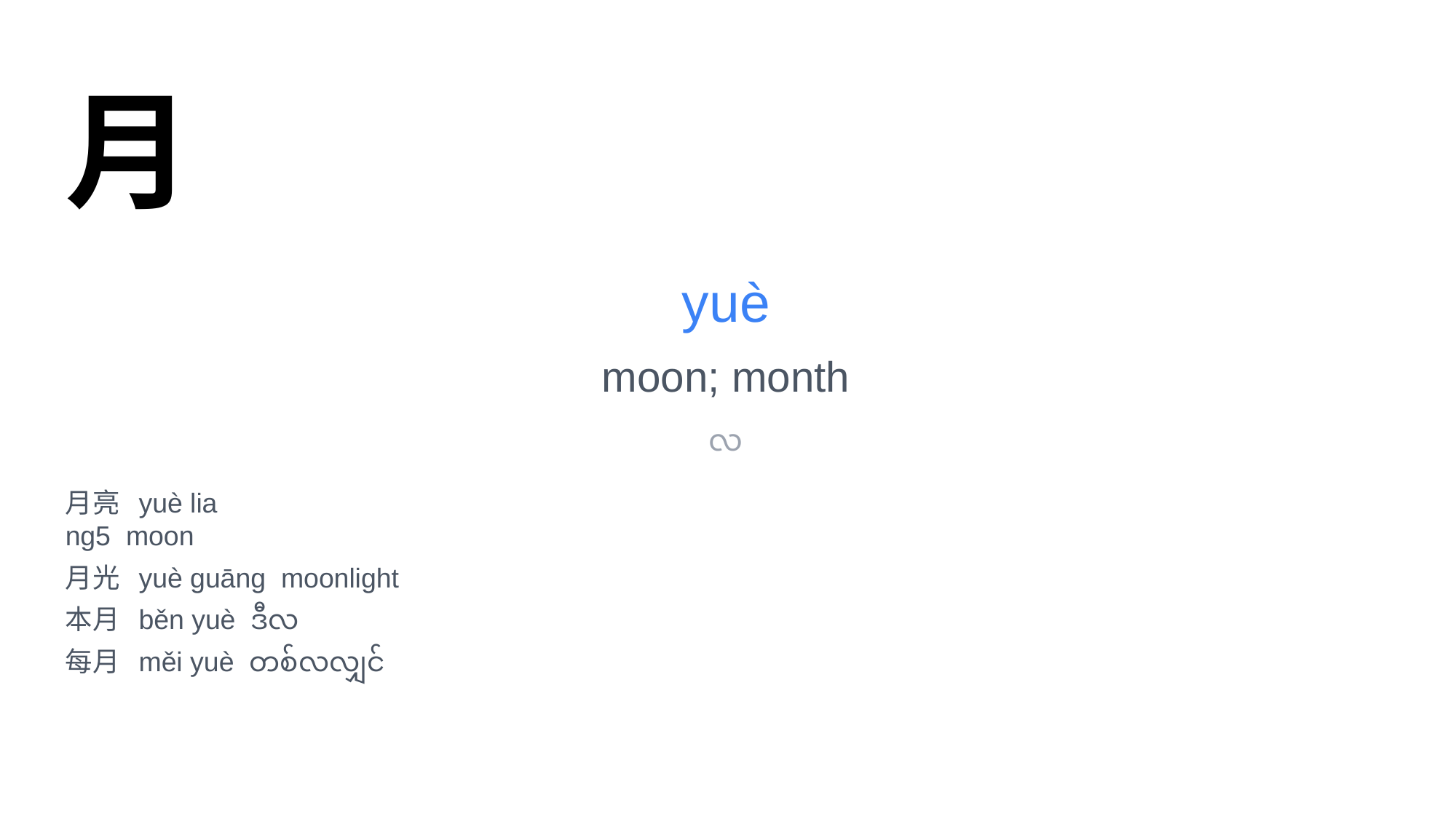

月
yuè
moon; month
လ
月亮  yuè lia
ng5  moon
月光  yuè guāng  moonlight
本月  běn yuè  ဒီလ
每月  měi yuè  တစ်လလျှင်